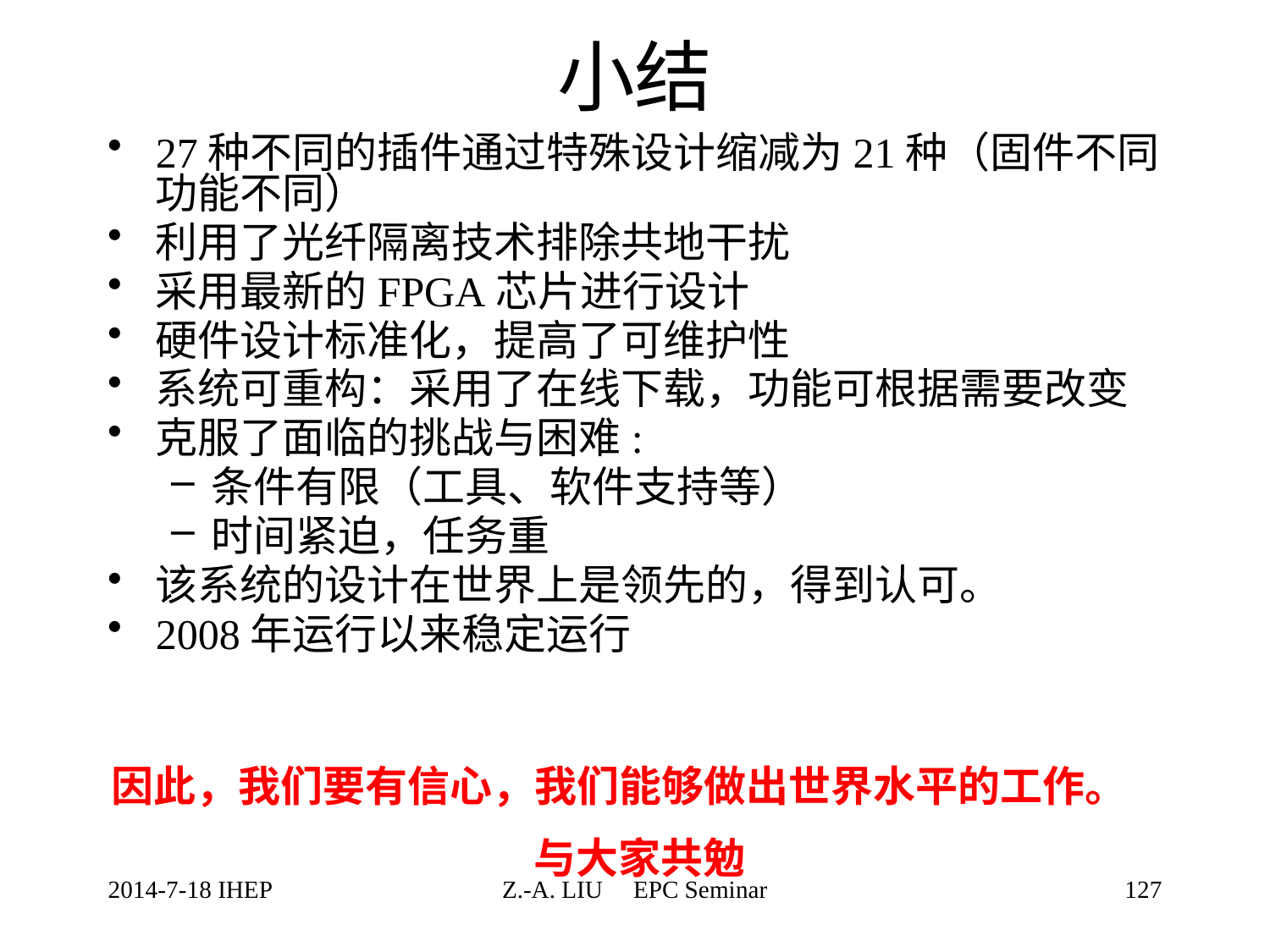

# 小结
27种不同的插件通过特殊设计缩减为21种（固件不同功能不同）
利用了光纤隔离技术排除共地干扰
采用最新的FPGA芯片进行设计
硬件设计标准化，提高了可维护性
系统可重构：采用了在线下载，功能可根据需要改变
克服了面临的挑战与困难:
条件有限（工具、软件支持等）
时间紧迫，任务重
该系统的设计在世界上是领先的，得到认可。
2008年运行以来稳定运行
因此，我们要有信心，我们能够做出世界水平的工作。
与大家共勉
2014-7-18 IHEP
127
Z.-A. LIU     EPC Seminar